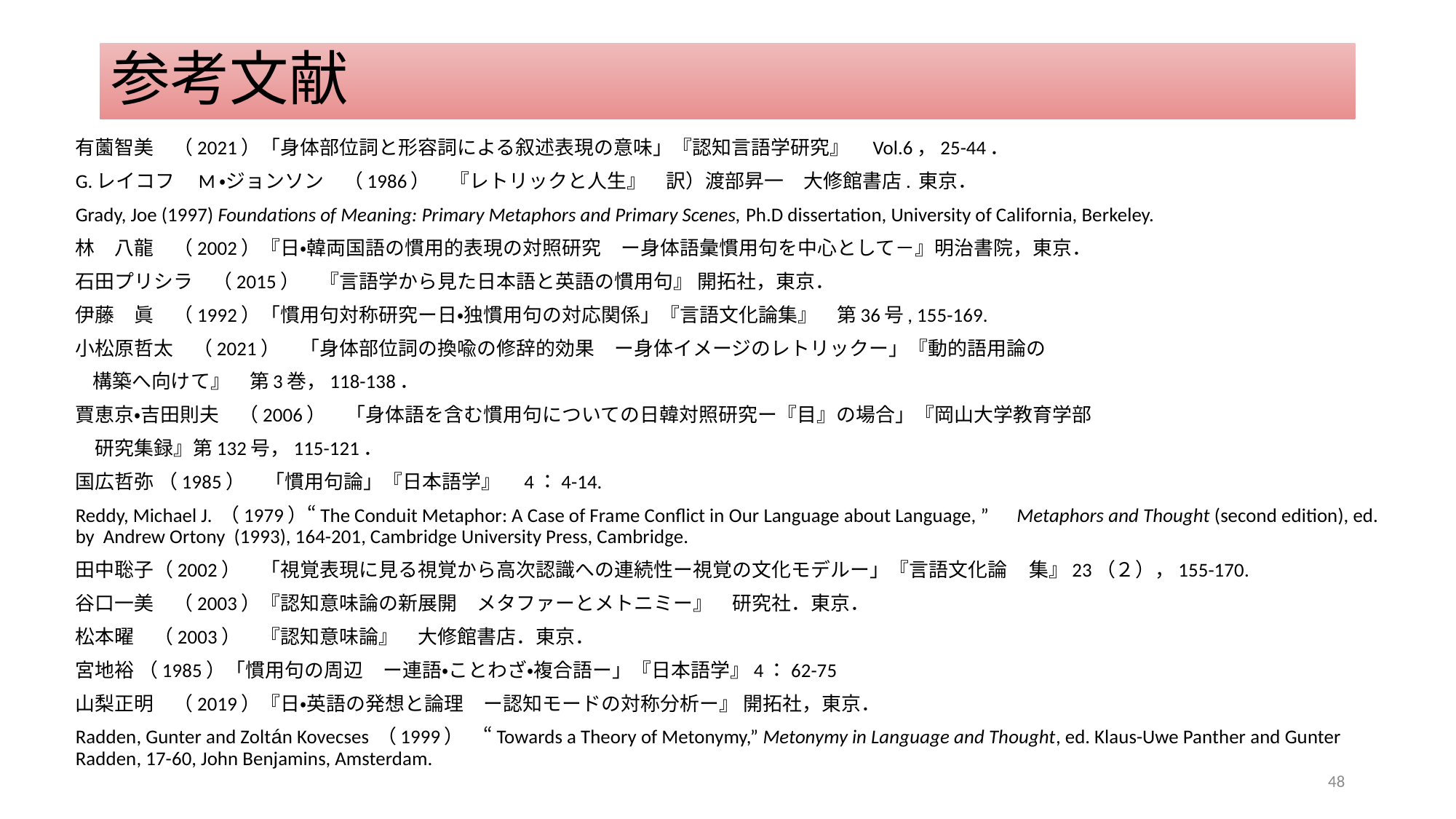

# 参考文献
有薗智美　（2021）「身体部位詞と形容詞による叙述表現の意味」『認知言語学研究』　Vol.6，25-44．
G.レイコフ　M・ジョンソン　（1986）　『レトリックと人生』　訳）渡部昇一　大修館書店. 東京．
Grady, Joe (1997) Foundations of Meaning: Primary Metaphors and Primary Scenes, Ph.D dissertation, University of California, Berkeley.
林　八龍　（2002）『日・韓両国語の慣用的表現の対照研究　ー身体語彙慣用句を中心として－』明治書院，東京．
石田プリシラ　（2015）　『言語学から見た日本語と英語の慣用句』 開拓社，東京．
伊藤　眞　（1992）「慣用句対称研究ー日・独慣用句の対応関係」『言語文化論集』　第36号, 155-169.
小松原哲太　（2021）　「身体部位詞の換喩の修辞的効果　ー身体イメージのレトリックー」『動的語用論の
   構築へ向けて』　第3巻，118-138．
賈恵京・吉田則夫　（2006）　「身体語を含む慣用句についての日韓対照研究ー『目』の場合」『岡山大学教育学部
　研究集録』第132号，115-121．
国広哲弥 （1985）　「慣用句論」『日本語学』　4：4-14.
Reddy, Michael J. （1979）“The Conduit Metaphor: A Case of Frame Conflict in Our Language about Language, ”　Metaphors and Thought (second edition), ed. by  Andrew Ortony  (1993), 164-201, Cambridge University Press, Cambridge.
田中聡子（2002）　「視覚表現に見る視覚から高次認識への連続性ー視覚の文化モデルー」『言語文化論     集』23（２），155-170.
谷口一美　（2003）『認知意味論の新展開　メタファーとメトニミー』　研究社．東京．
松本曜　（2003）　『認知意味論』　大修館書店．東京．
宮地裕 （1985）「慣用句の周辺　ー連語・ことわざ・複合語ー」『日本語学』4：62-75
山梨正明　（2019）『日・英語の発想と論理　ー認知モードの対称分析ー』 開拓社，東京．
Radden, Gunter and Zoltán Kovecses （1999）　“Towards a Theory of Metonymy,” Metonymy in Language and Thought, ed. Klaus-Uwe Panther and Gunter Radden, 17-60, John Benjamins, Amsterdam.

48